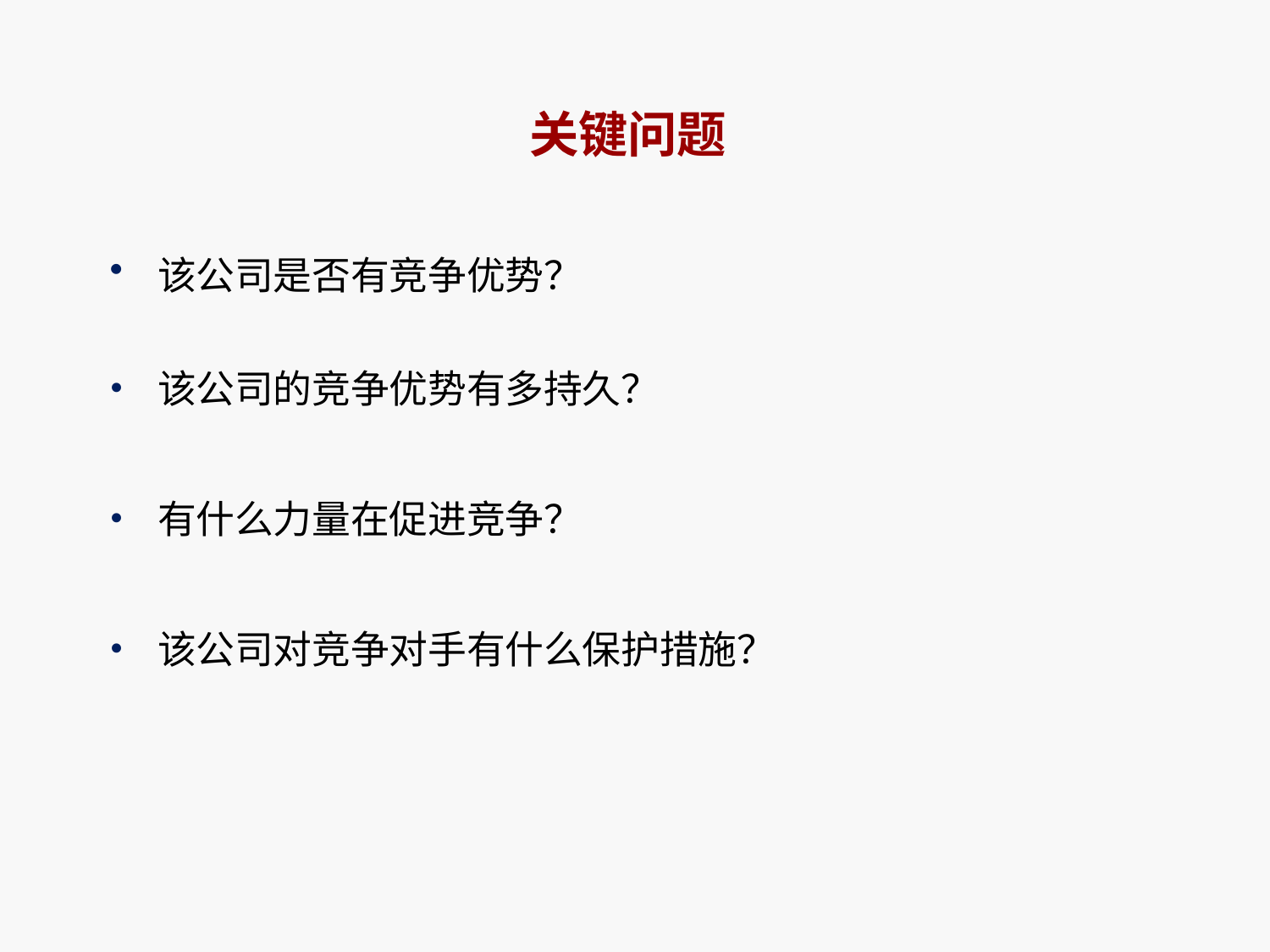

# 关键问题
该公司是否有竞争优势？

该公司的竞争优势有多持久？

有什么力量在促进竞争？

该公司对竞争对手有什么保护措施？